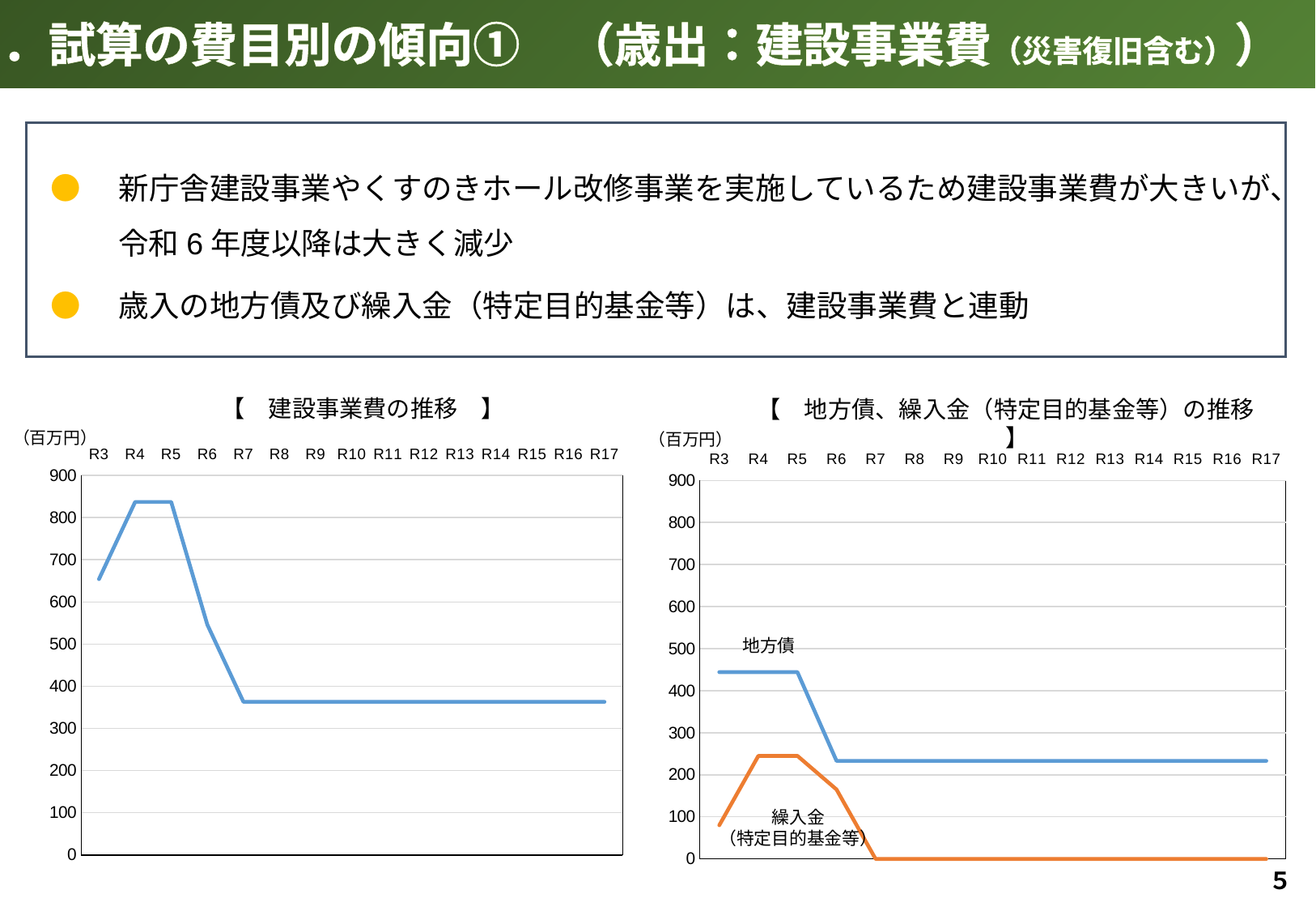

４．試算の費目別の傾向①　（歳出：建設事業費（災害復旧含む））

●　新庁舎建設事業やくすのきホール改修事業を実施しているため建設事業費が大きいが、
　　 令和6年度以降は大きく減少

●　歳入の地方債及び繰入金（特定目的基金等）は、建設事業費と連動
【　建設事業費の推移　】
【　地方債、繰入金（特定目的基金等）の推移　】
（百万円）
（百万円）

### Chart

| Category |  |  |
|---|---|---|
| R3 | 444.0 | 80.0 |
| R4 | 444.0 | 245.0 |
| R5 | 444.0 | 245.0 |
| R6 | 233.0 | 165.0 |
| R7 | 233.0 | 0.0 |
| R8 | 233.0 | 0.0 |
| R9 | 233.0 | 0.0 |
| R10 | 233.0 | 0.0 |
| R11 | 233.0 | 0.0 |
| R12 | 233.0 | 0.0 |
| R13 | 233.0 | 0.0 |
| R14 | 233.0 | 0.0 |
| R15 | 233.0 | 0.0 |
| R16 | 233.0 | 0.0 |
| R17 | 233.0 | 0.0 |

### Chart

| Category |  |
|---|---|
| R3 | 654.0 |
| R4 | 837.0 |
| R5 | 837.0 |
| R6 | 546.0 |
| R7 | 363.0 |
| R8 | 363.0 |
| R9 | 363.0 |
| R10 | 363.0 |
| R11 | 363.0 |
| R12 | 363.0 |
| R13 | 363.0 |
| R14 | 363.0 |
| R15 | 363.0 |
| R16 | 363.0 |
| R17 | 363.0 |
地方債
繰入金
（特定目的基金等）
５